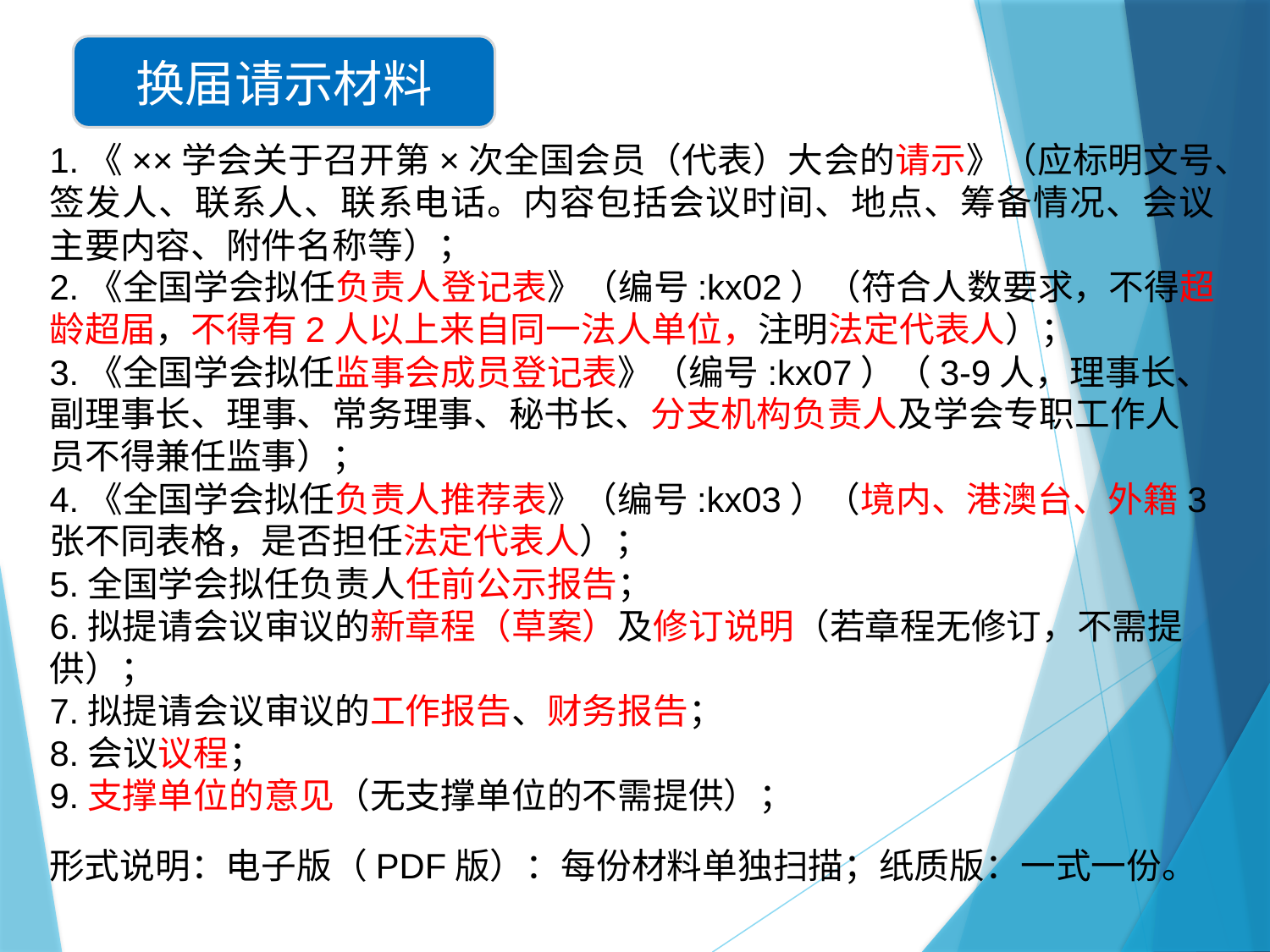

换届请示材料
1.《××学会关于召开第×次全国会员（代表）大会的请示》（应标明文号、签发人、联系人、联系电话。内容包括会议时间、地点、筹备情况、会议主要内容、附件名称等）；
2.《全国学会拟任负责人登记表》（编号:kx02）（符合人数要求，不得超龄超届，不得有2人以上来自同一法人单位，注明法定代表人）；
3.《全国学会拟任监事会成员登记表》（编号:kx07）（3-9人，理事长、副理事长、理事、常务理事、秘书长、分支机构负责人及学会专职工作人员不得兼任监事）；
4.《全国学会拟任负责人推荐表》（编号:kx03）（境内、港澳台、外籍3张不同表格，是否担任法定代表人）；
5.全国学会拟任负责人任前公示报告；
6.拟提请会议审议的新章程（草案）及修订说明（若章程无修订，不需提供）；
7.拟提请会议审议的工作报告、财务报告；
8.会议议程；
9.支撑单位的意见（无支撑单位的不需提供）；
形式说明：电子版（PDF版）：每份材料单独扫描；纸质版：一式一份。